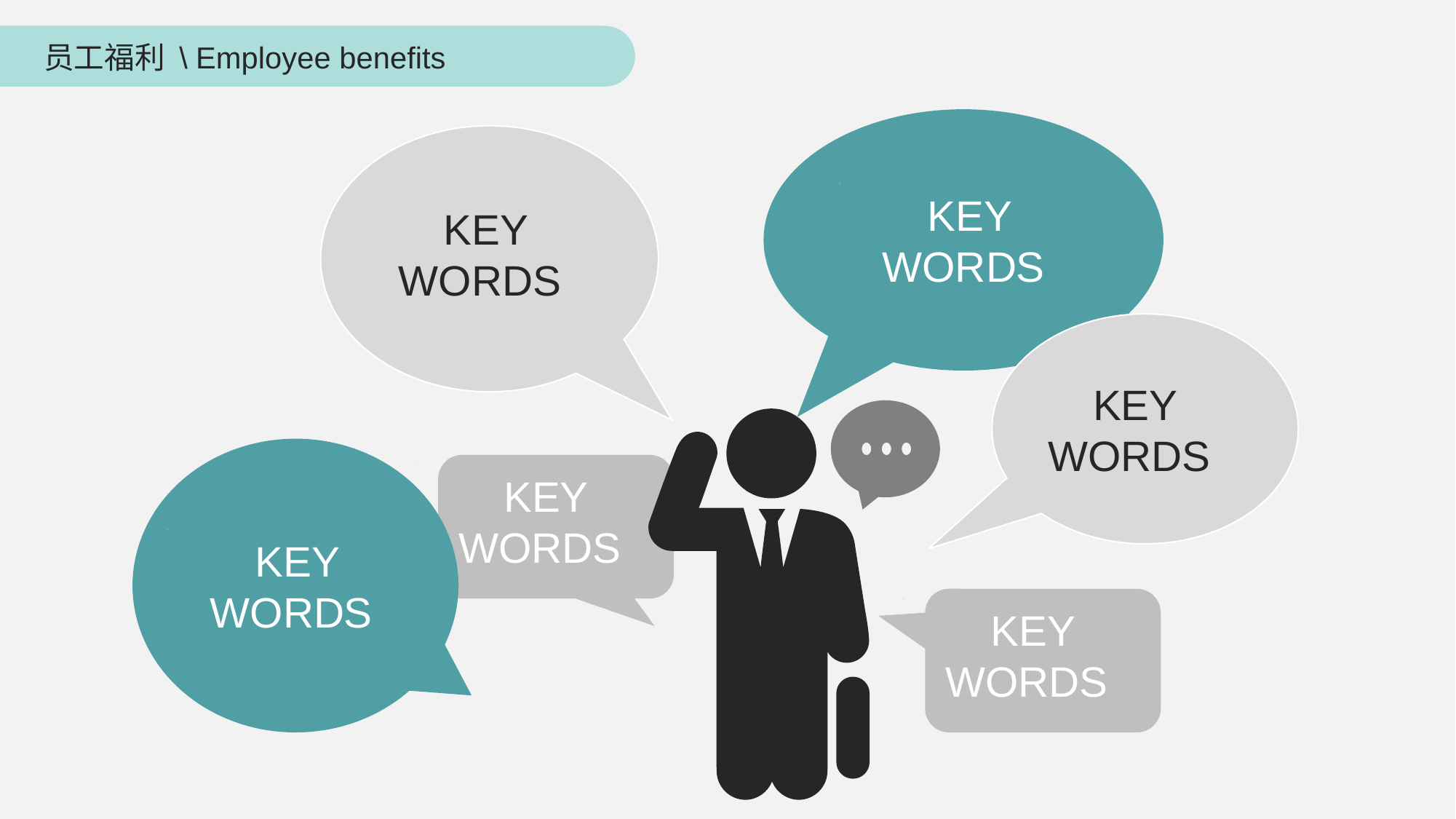

员工福利 \ Employee benefits

KEY WORDS
KEY WORDS

KEY WORDS

KEY WORDS
KEY WORDS

KEY WORDS